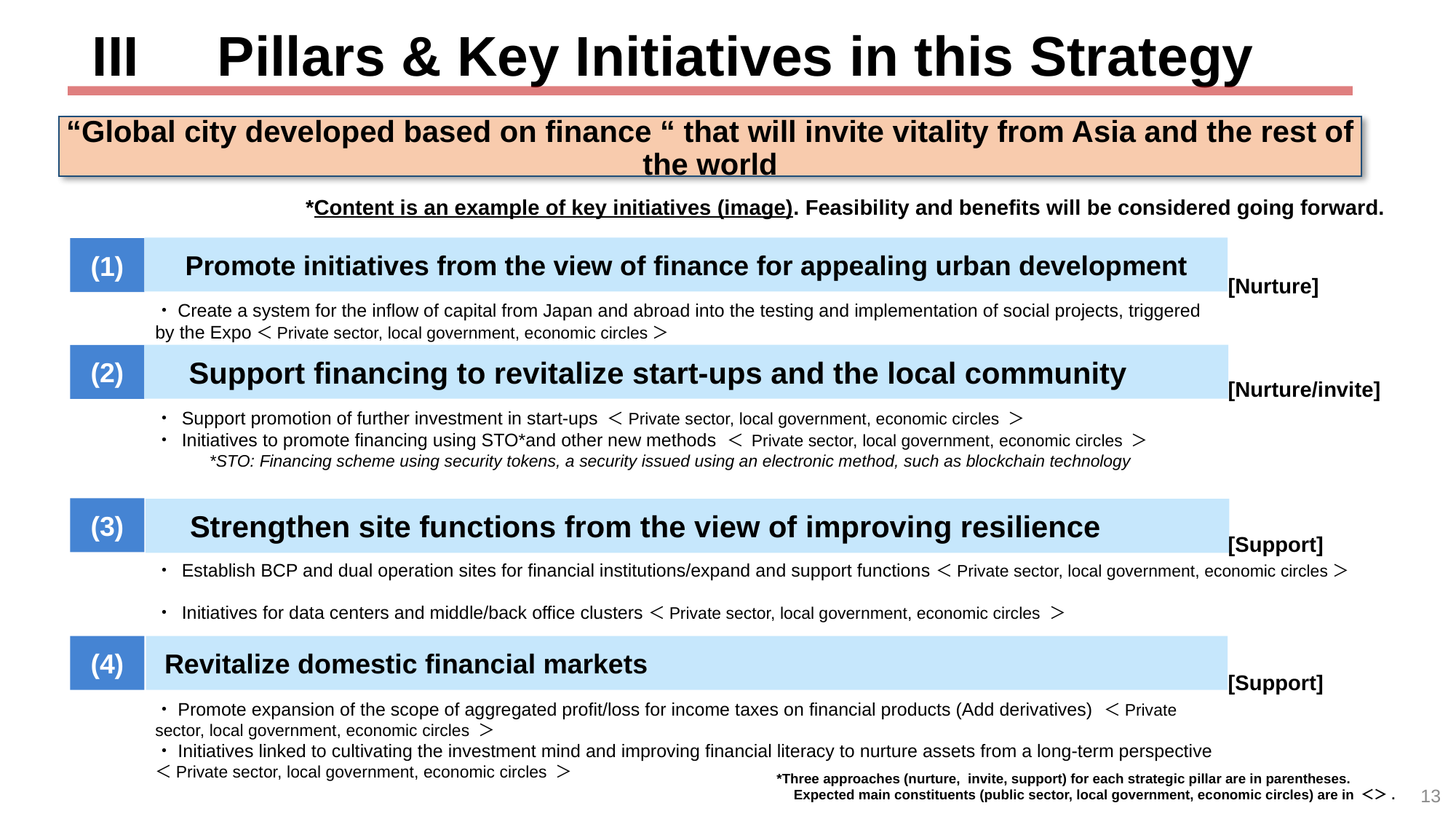

# III　Pillars & Key Initiatives in this Strategy
“Global city developed based on finance “ that will invite vitality from Asia and the rest of the world
*Content is an example of key initiatives (image). Feasibility and benefits will be considered going forward.
　Promote initiatives from the view of finance for appealing urban development
(1)
[Nurture]
・Create a system for the inflow of capital from Japan and abroad into the testing and implementation of social projects, triggered by the Expo＜Private sector, local government, economic circles＞
　Support financing to revitalize start-ups and the local community
(2)
[Nurture/invite]
・ Support promotion of further investment in start-ups ＜Private sector, local government, economic circles ＞
・ Initiatives to promote financing using STO*and other new methods ＜ Private sector, local government, economic circles ＞
　　　*STO: Financing scheme using security tokens, a security issued using an electronic method, such as blockchain technology
(3)
　Strengthen site functions from the view of improving resilience
[Support]
・ Establish BCP and dual operation sites for financial institutions/expand and support functions＜Private sector, local government, economic circles＞
・ Initiatives for data centers and middle/back office clusters＜Private sector, local government, economic circles ＞
 Revitalize domestic financial markets
(4)
[Support]
・Promote expansion of the scope of aggregated profit/loss for income taxes on financial products (Add derivatives) ＜Private sector, local government, economic circles ＞
・Initiatives linked to cultivating the investment mind and improving financial literacy to nurture assets from a long-term perspective＜Private sector, local government, economic circles ＞
*Three approaches (nurture,  invite, support) for each strategic pillar are in parentheses.
　Expected main constituents (public sector, local government, economic circles) are in ＜＞.
13